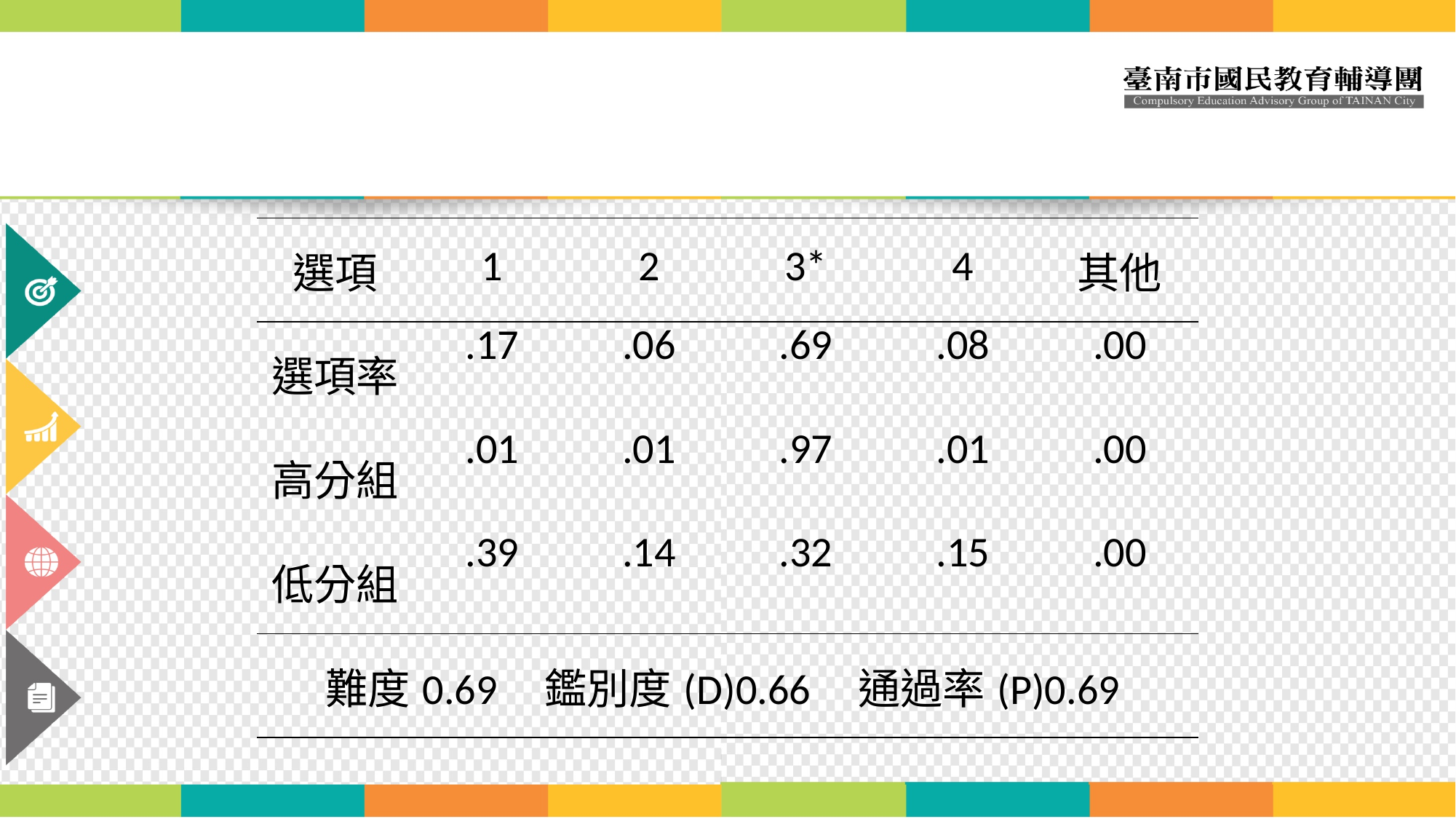

| 選項 | 1 | 2 | 3\* | 4 | 其他 |
| --- | --- | --- | --- | --- | --- |
| 選項率 | .17 | .06 | .69 | .08 | .00 |
| 高分組 | .01 | .01 | .97 | .01 | .00 |
| 低分組 | .39 | .14 | .32 | .15 | .00 |
| 難度0.69 鑑別度(D)0.66 通過率(P)0.69 |  |  |  |  |  |